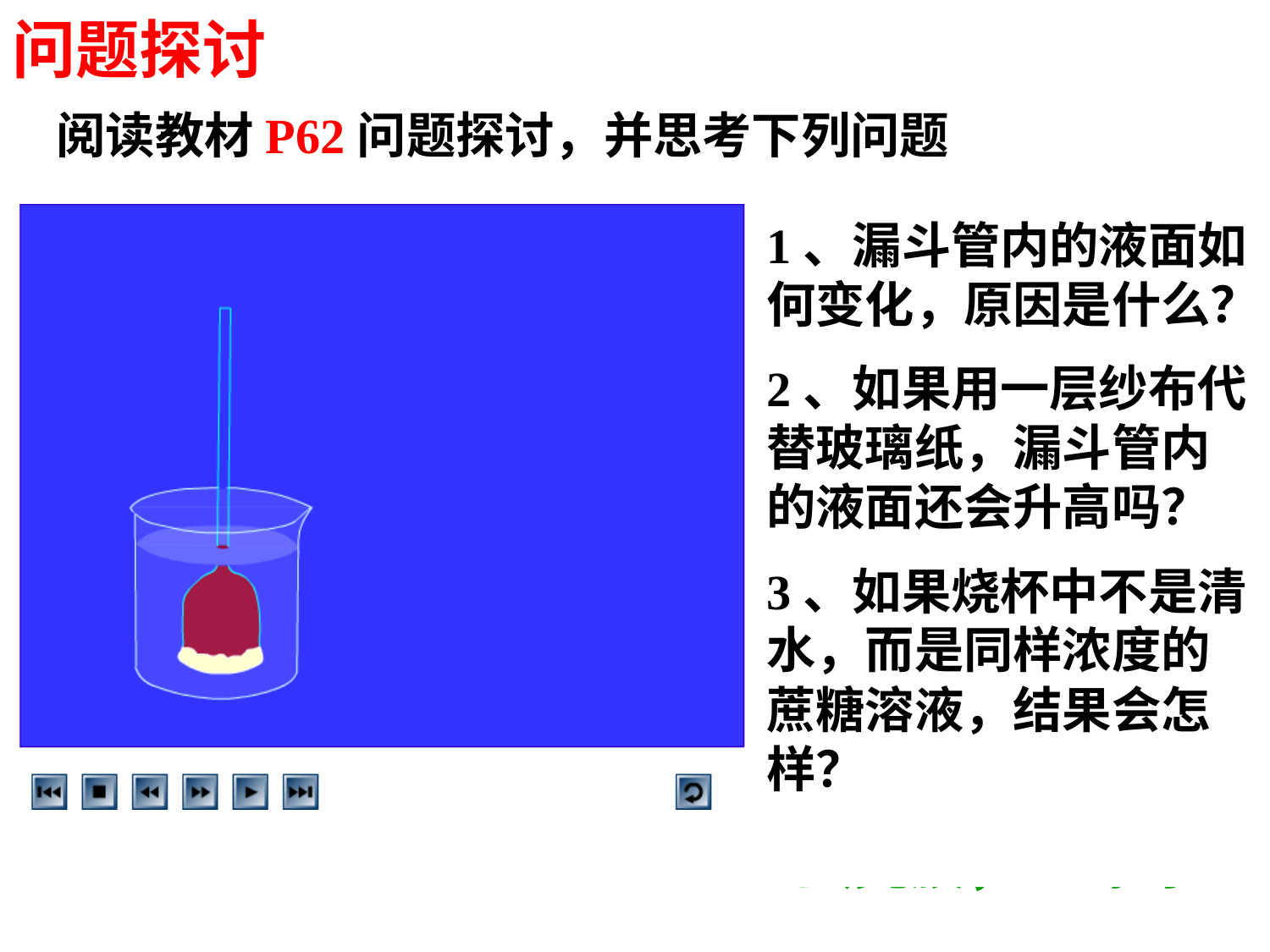

问题探讨
阅读教材P62问题探讨，并思考下列问题
半透膜：一类小分子物质可以通过,而大分子物质不能通过的多孔性薄膜。

物质能否通过半透膜与半透膜的孔径大小有关

1、漏斗管内的液面如何变化，原因是什么？
2、如果用一层纱布代替玻璃纸，漏斗管内的液面还会升高吗？
3、如果烧杯中不是清水，而是同样浓度的蔗糖溶液，结果会怎样？

玻璃纸，肠系膜，蛋壳膜，鱼鳔等